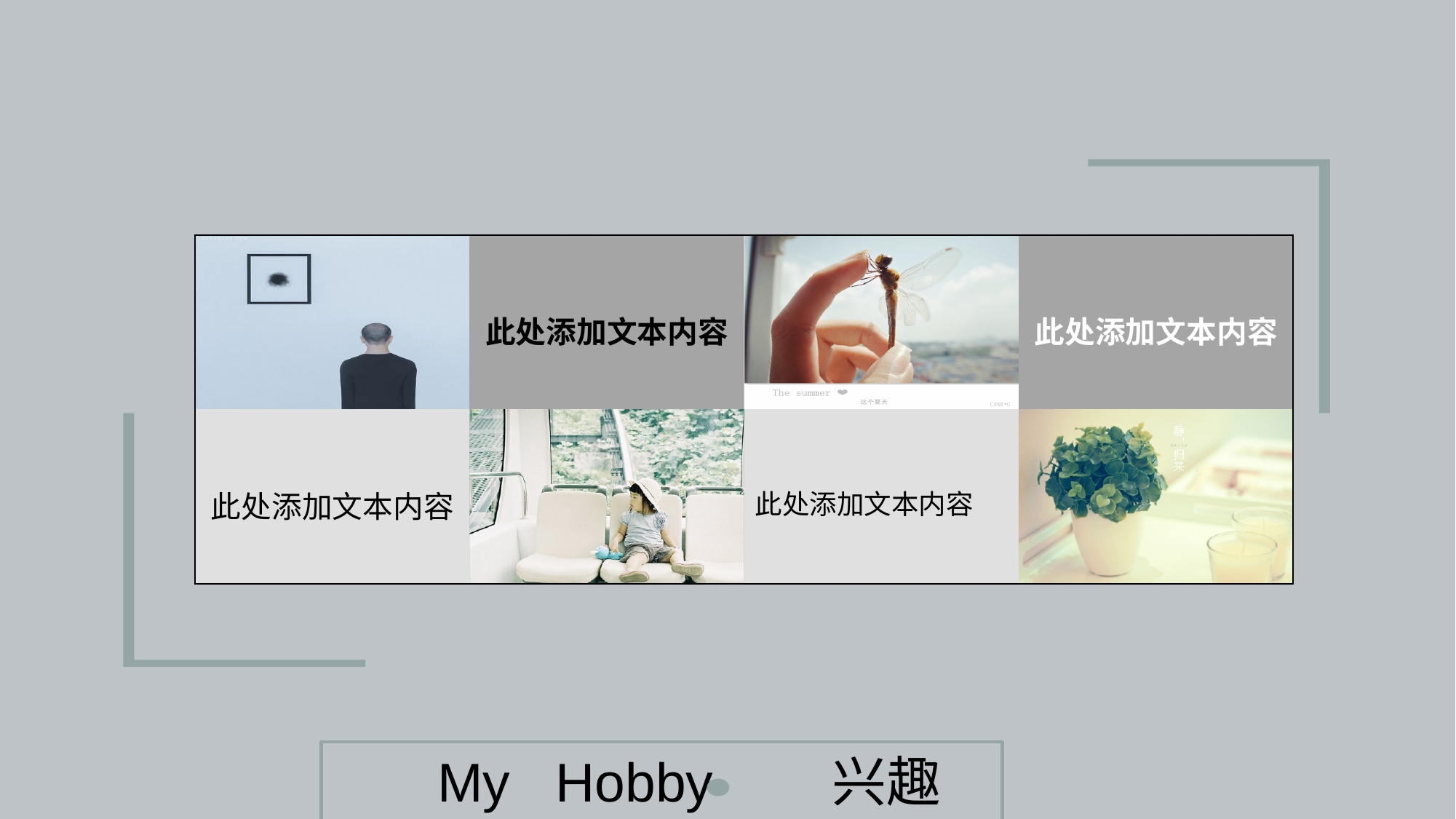

|  | 此处添加文本内容 |  | 此处添加文本内容 |
| --- | --- | --- | --- |
| 此处添加文本内容 |  | 此处添加文本内容 |  |

       My   Hobby       兴趣爱好